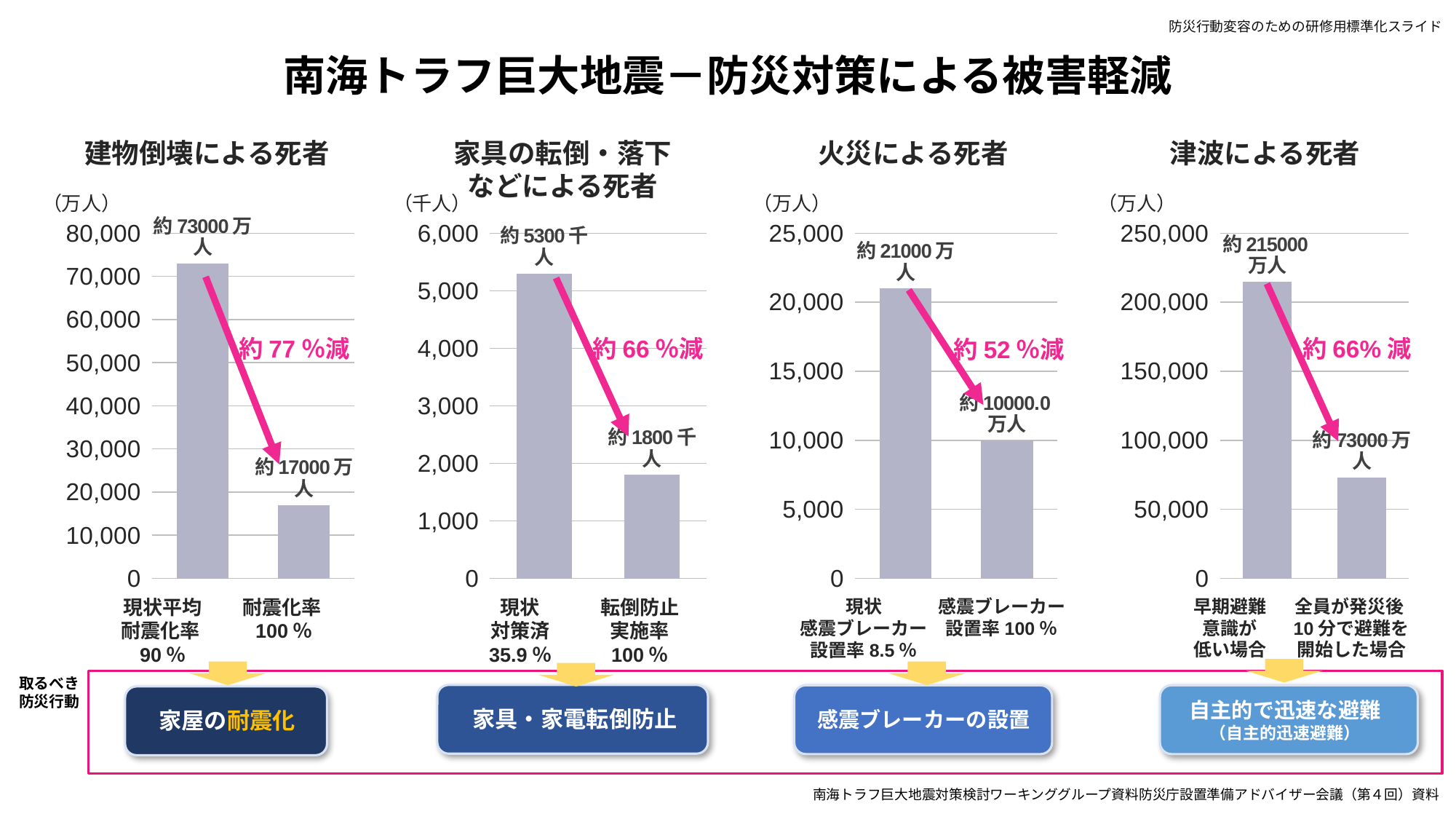

防災行動変容のための研修用標準化スライド
南海トラフ巨大地震－防災対策による被害軽減
建物倒壊による死者
家具の転倒・落下
などによる死者
火災による死者
津波による死者
（万人）
（千人）
（万人）
（万人）

### Chart

| Category | 死者数 |
|---|---|
| 促進前 | 73000.0 |
| 促進後 | 17000.0 |

### Chart

| Category | 死者数 |
|---|---|
| 促進前 | 5300.0 |
| 促進後 | 1800.0 |

### Chart

| Category | 死者数 |
|---|---|
| 促進前 | 21000.0 |
| 促進後 | 10000.0 |

### Chart

| Category | 死者数 |
|---|---|
| 避難意識低 | 215000.0 |
| 10分以内に避難開始 | 73000.0 |
約77％減
約66％減
約66%減
約52％減
現状平均耐震化率90％
耐震化率100％
現状
対策済
35.9％
転倒防止
実施率
100％
感震ブレーカー
設置率100％
早期避難意識が
低い場合
全員が発災後10分で避難を開始した場合
現状
感震ブレーカー
設置率8.5％

取るべき
防災行動

自主的で迅速な避難
（自主的迅速避難）
家具・家電転倒防止
家屋の耐震化
感震ブレーカーの設置
南海トラフ巨大地震対策検討ワーキンググループ資料防災庁設置準備アドバイザー会議（第４回）資料